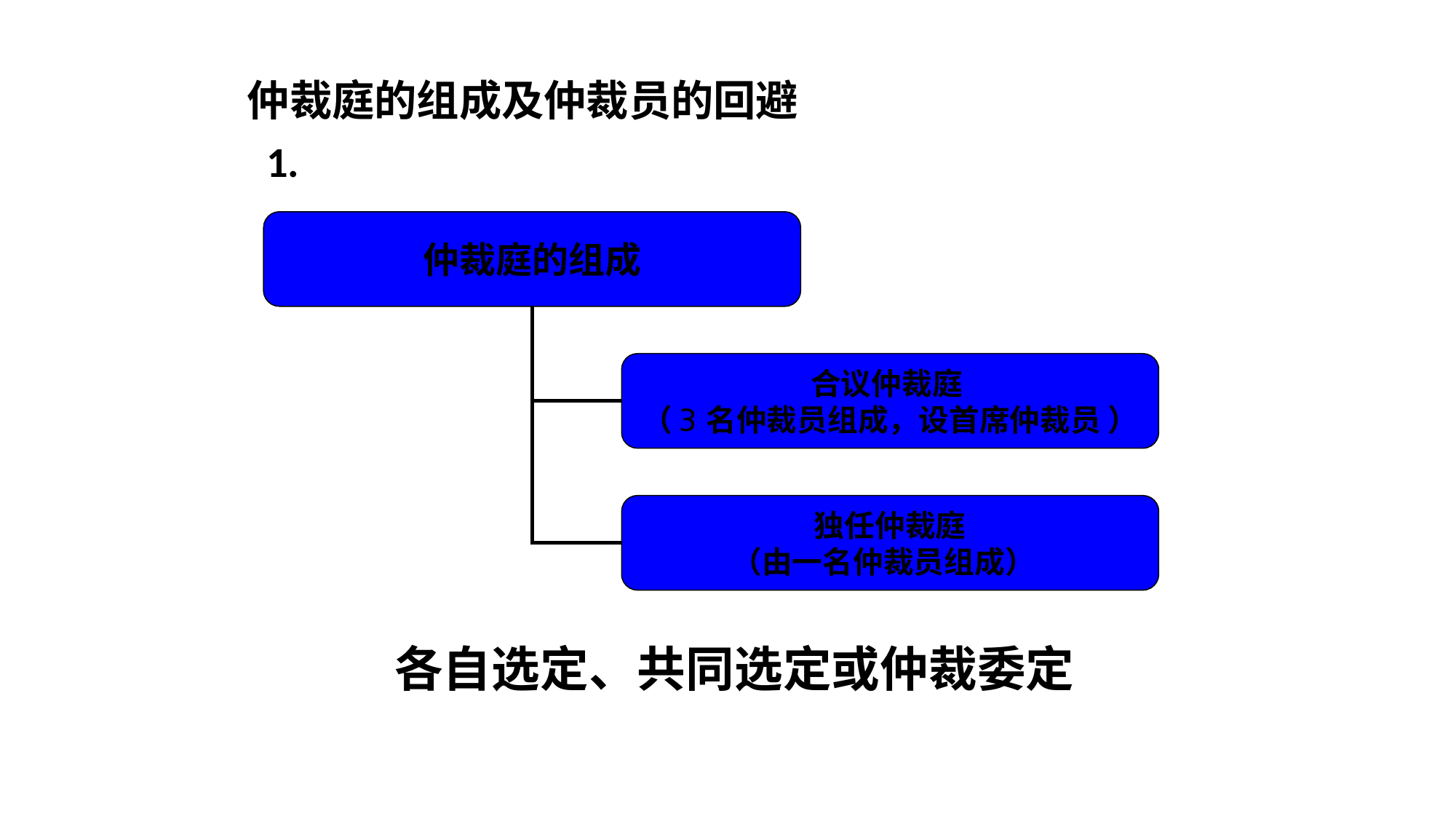

仲裁庭的组成及仲裁员的回避
  1.

仲裁庭的组成
合议仲裁庭
（3名仲裁员组成，设首席仲裁员 ）
独任仲裁庭
（由一名仲裁员组成）
各自选定、共同选定或仲裁委定